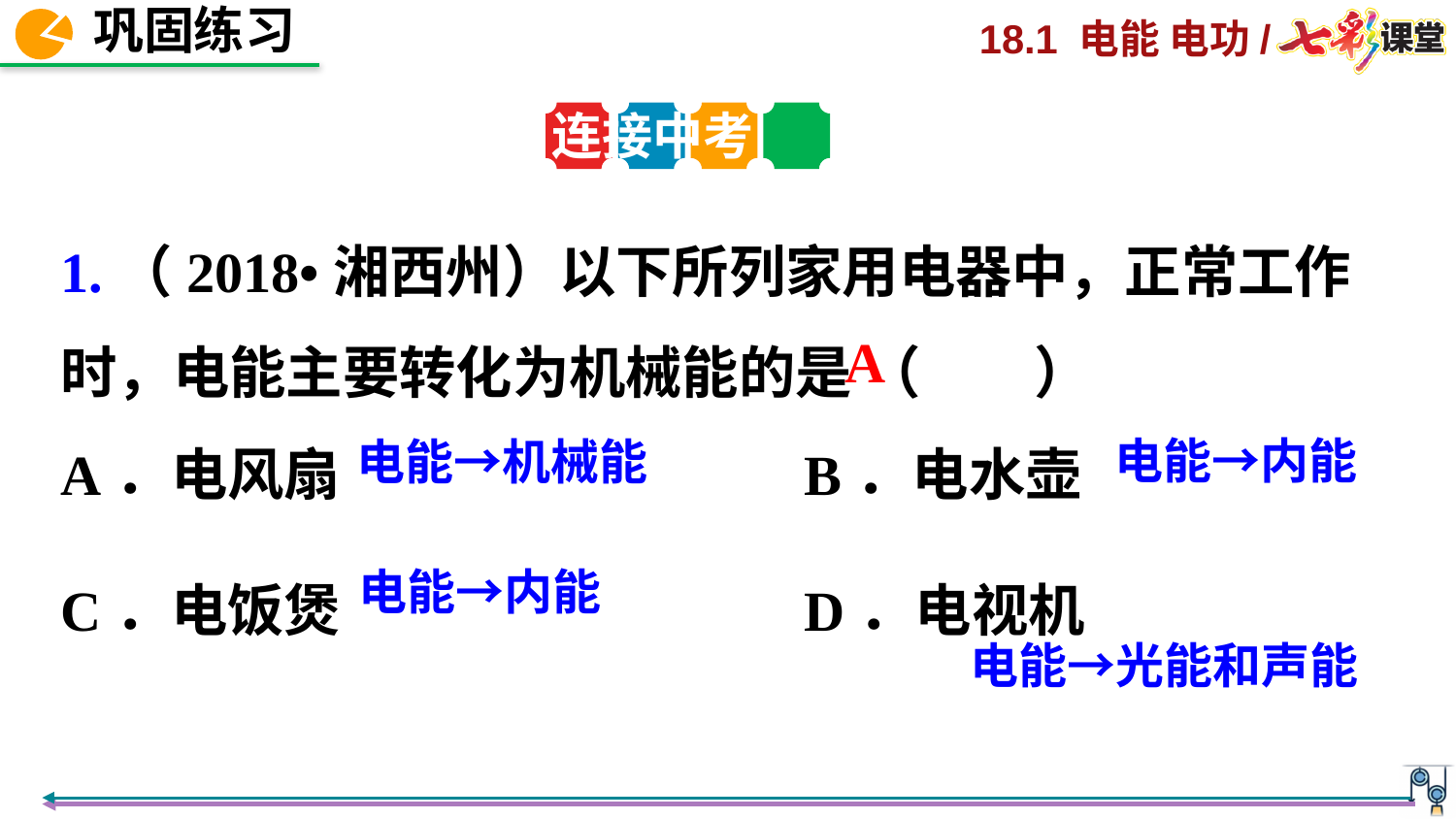

连接中考

1.（2018•湘西州）以下所列家用电器中，正常工作时，电能主要转化为机械能的是 （　　）
A．电风扇                                   B．电水壶
C．电饭煲                                   D．电视机
A
电能→内能
电能→机械能
电能→内能
电能→光能和声能